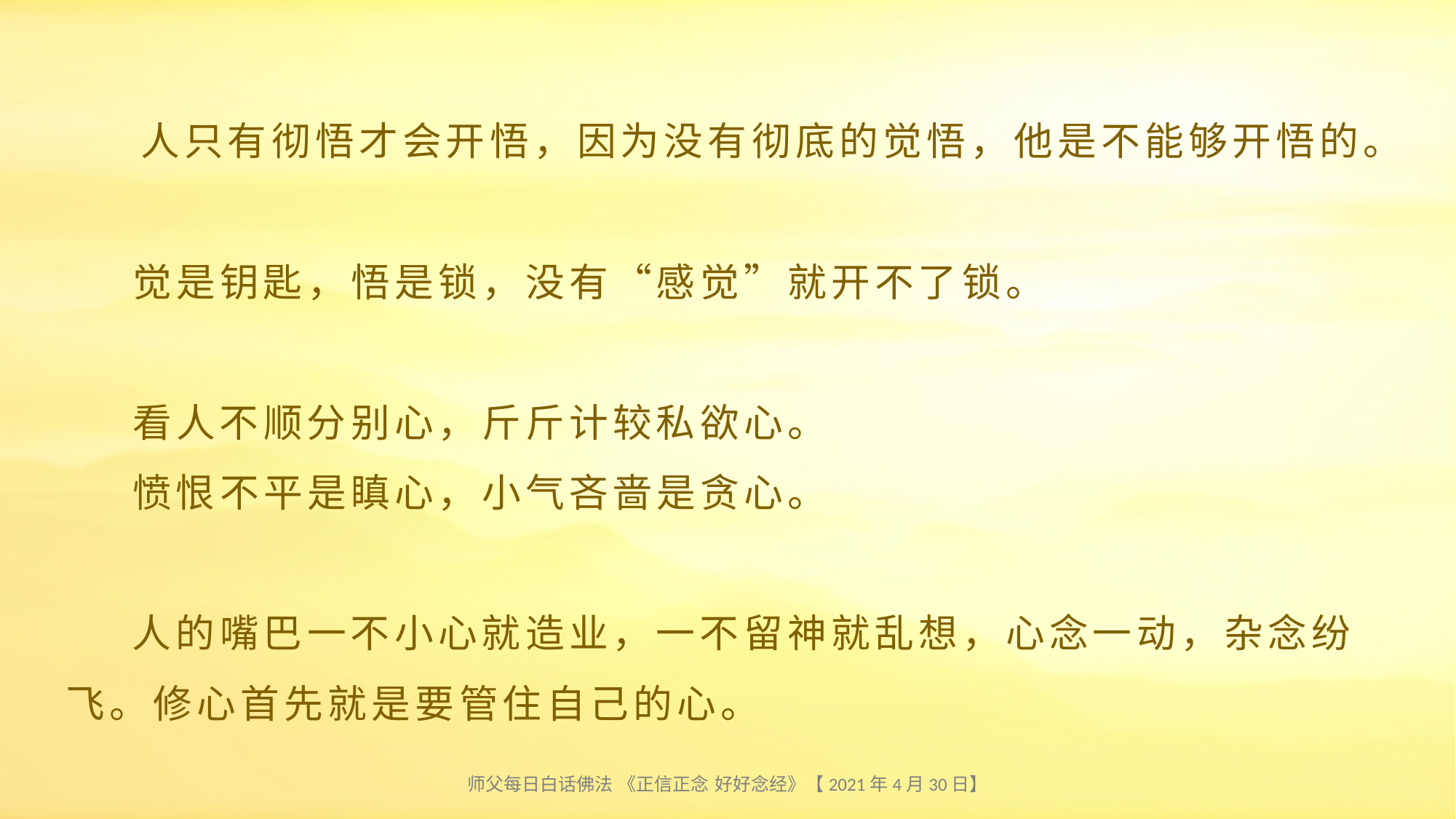

# 人只有彻悟才会开悟，因为没有彻底的觉悟，他是不能够开悟的。 觉是钥匙，悟是锁，没有“感觉”就开不了锁。 看人不顺分别心，斤斤计较私欲心。 愤恨不平是瞋心，小气吝啬是贪心。   人的嘴巴一不小心就造业，一不留神就乱想，心念一动，杂念纷飞。修心首先就是要管住自己的心。
师父每日白话佛法 《正信正念 好好念经》【2021年4月30日】